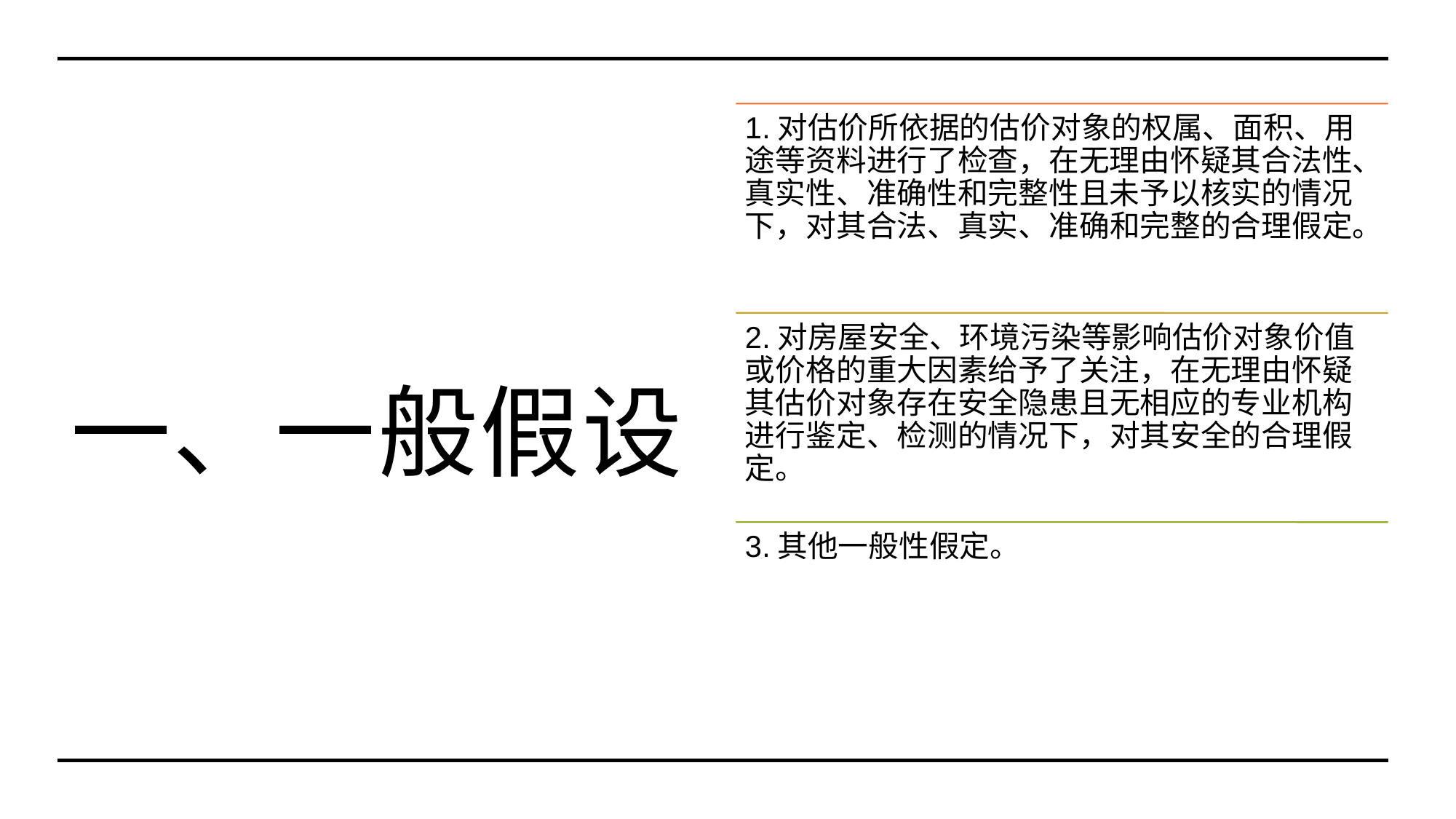

1.对估价所依据的估价对象的权属、面积、用途等资料进行了检查，在无理由怀疑其合法性、真实性、准确性和完整性且未予以核实的情况下，对其合法、真实、准确和完整的合理假定。
2.对房屋安全、环境污染等影响估价对象价值或价格的重大因素给予了关注，在无理由怀疑其估价对象存在安全隐患且无相应的专业机构进行鉴定、检测的情况下，对其安全的合理假定。
3.其他一般性假定。
# 一、一般假设